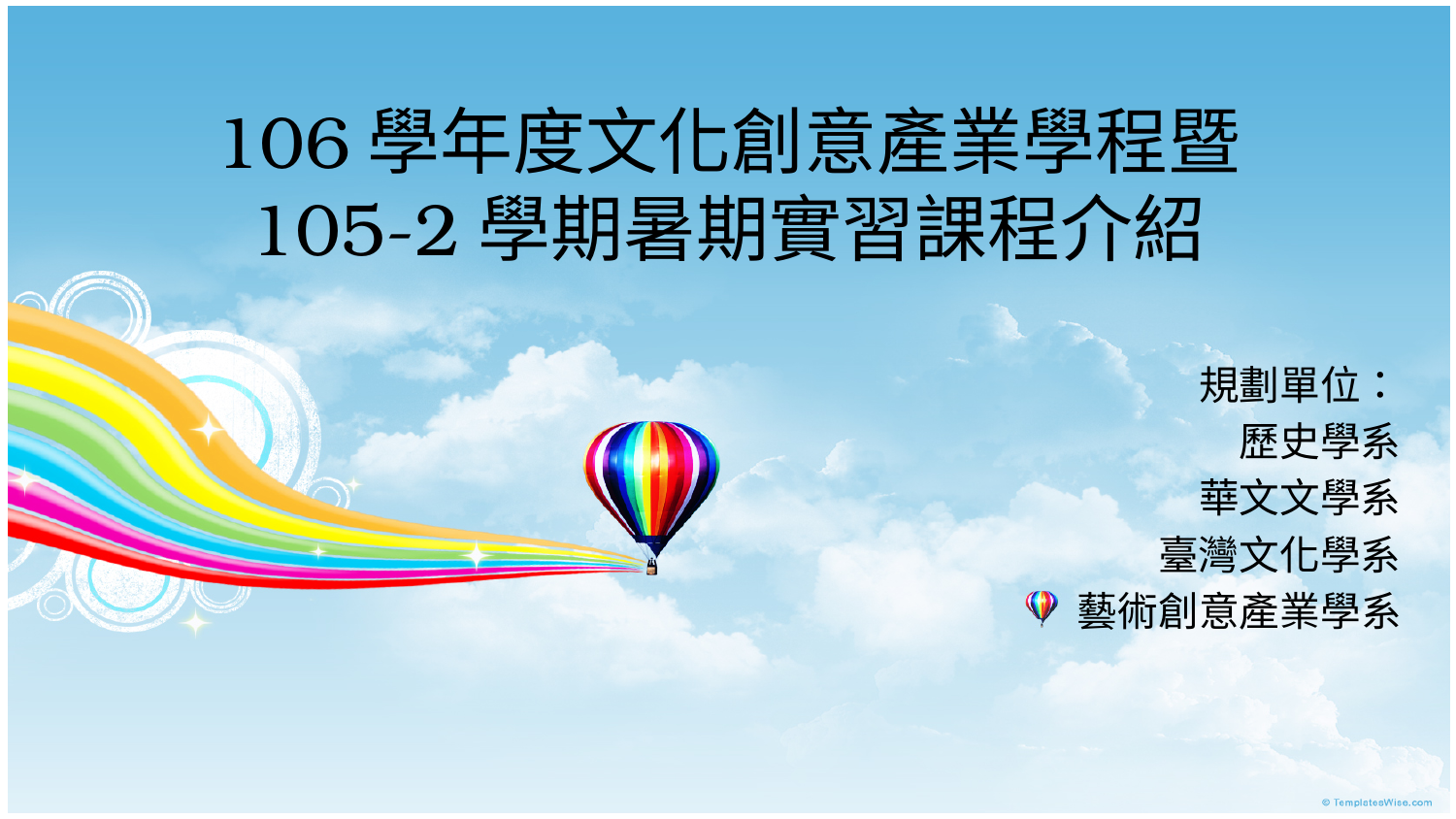

# 106學年度文化創意產業學程暨 105-2學期暑期實習課程介紹
規劃單位：
歷史學系
華文文學系
臺灣文化學系
藝術創意產業學系